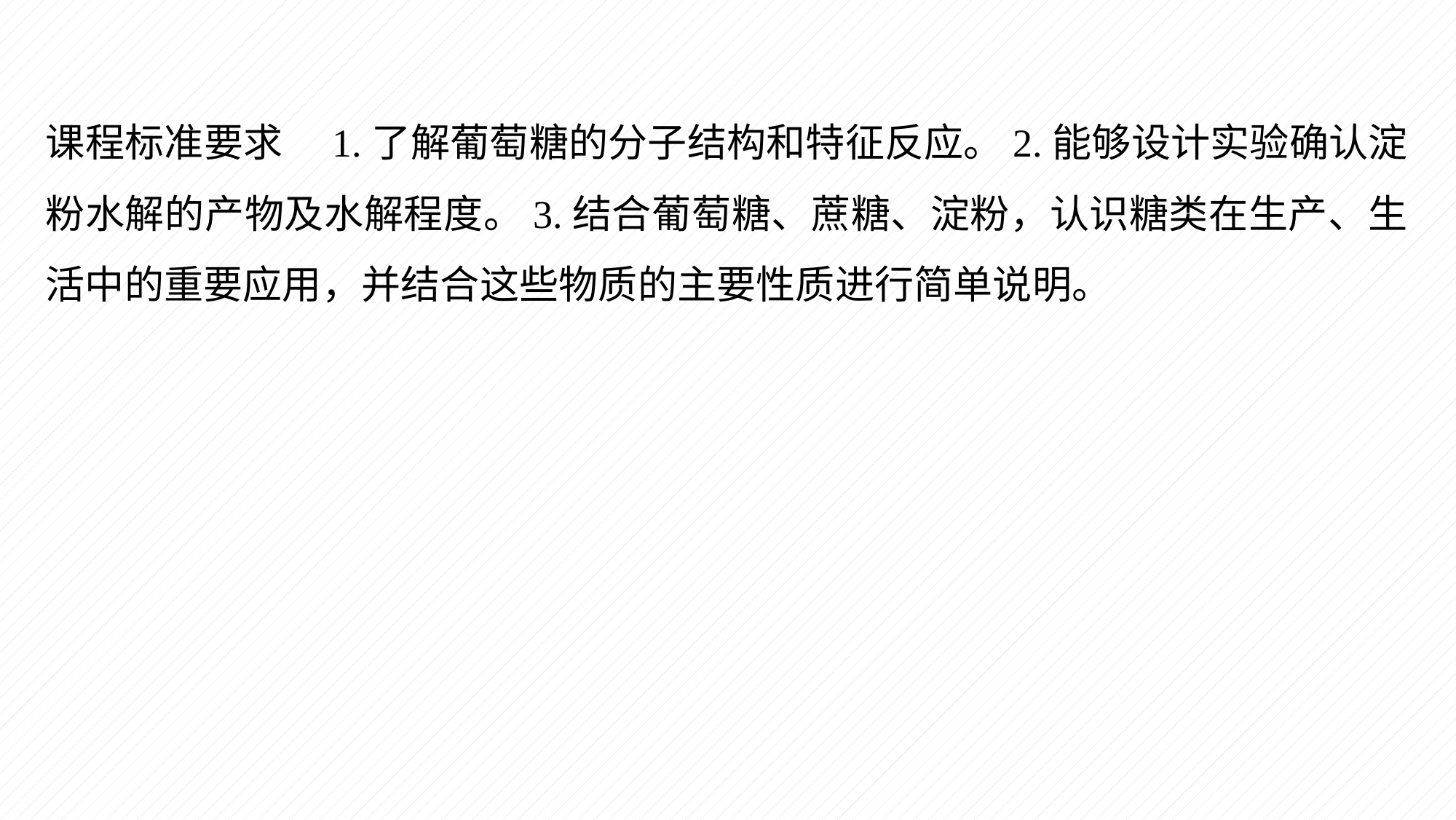

课程标准要求　1.了解葡萄糖的分子结构和特征反应。2.能够设计实验确认淀粉水解的产物及水解程度。3.结合葡萄糖、蔗糖、淀粉，认识糖类在生产、生活中的重要应用，并结合这些物质的主要性质进行简单说明。